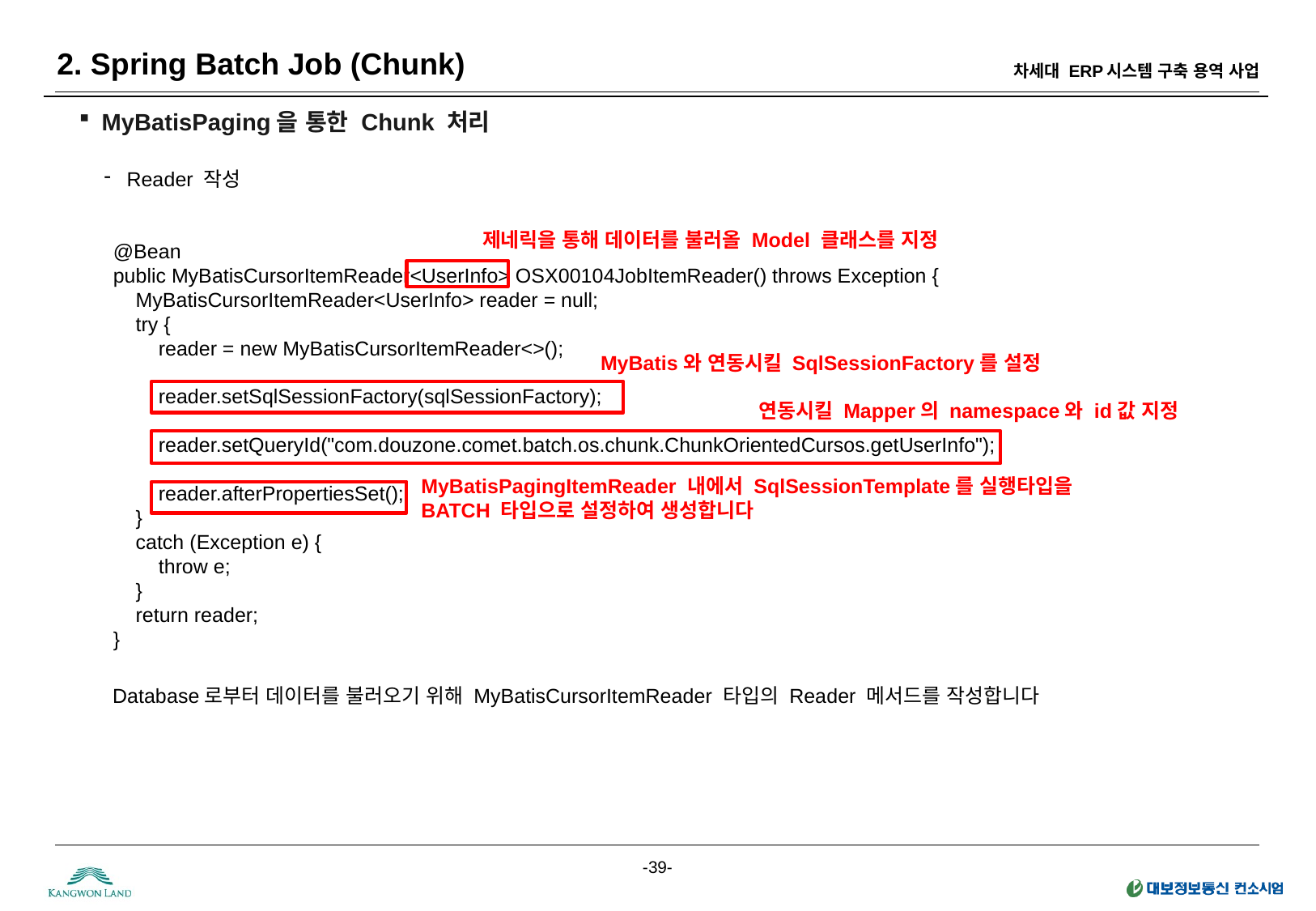

2. Spring Batch Job (Chunk)
MyBatisPaging을 통한 Chunk 처리

Reader 작성
제네릭을 통해 데이터를 불러올 Model 클래스를 지정
@Bean
public MyBatisCursorItemReader<UserInfo> OSX00104JobItemReader() throws Exception {
    MyBatisCursorItemReader<UserInfo> reader = null;
    try {
        reader = new MyBatisCursorItemReader<>();

        reader.setSqlSessionFactory(sqlSessionFactory);

        reader.setQueryId("com.douzone.comet.batch.os.chunk.ChunkOrientedCursos.getUserInfo");

        reader.afterPropertiesSet();
    }
    catch (Exception e) {
        throw e;
    }
    return reader;
}

MyBatis와 연동시킬 SqlSessionFactory를 설정

연동시킬 Mapper의 namespace와 id값 지정

MyBatisPagingItemReader 내에서 SqlSessionTemplate를 실행타입을
BATCH 타입으로 설정하여 생성합니다

Database로부터 데이터를 불러오기 위해 MyBatisCursorItemReader 타입의 Reader 메서드를 작성합니다